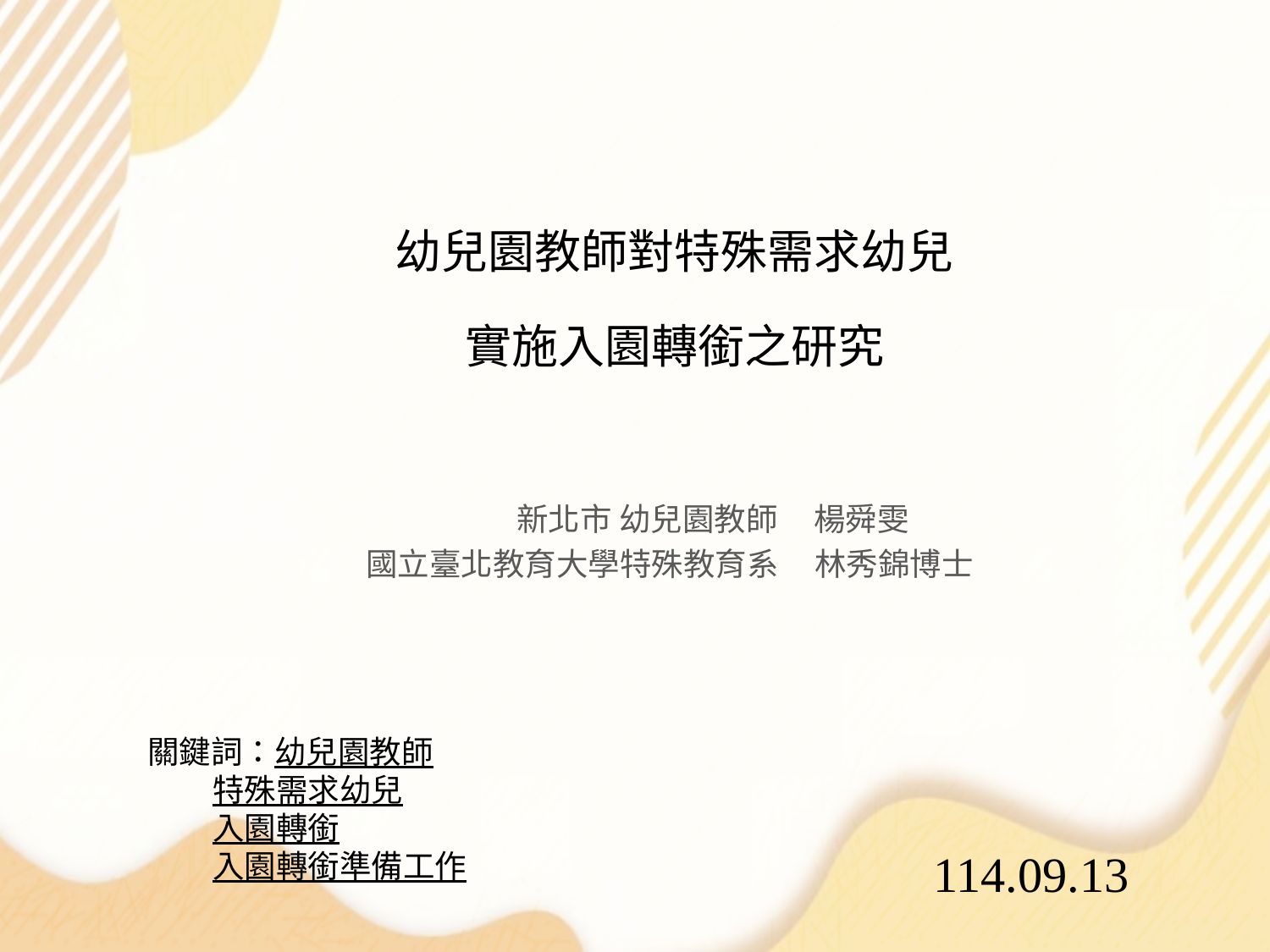

# 幼兒園教師對特殊需求幼兒 實施入園轉銜之研究
           新北市 幼兒園教師     楊舜雯
國立臺北教育大學特殊教育系     林秀錦博士
關鍵詞：幼兒園教師
        特殊需求幼兒
        入園轉銜
        入園轉銜準備工作
     114.09.13